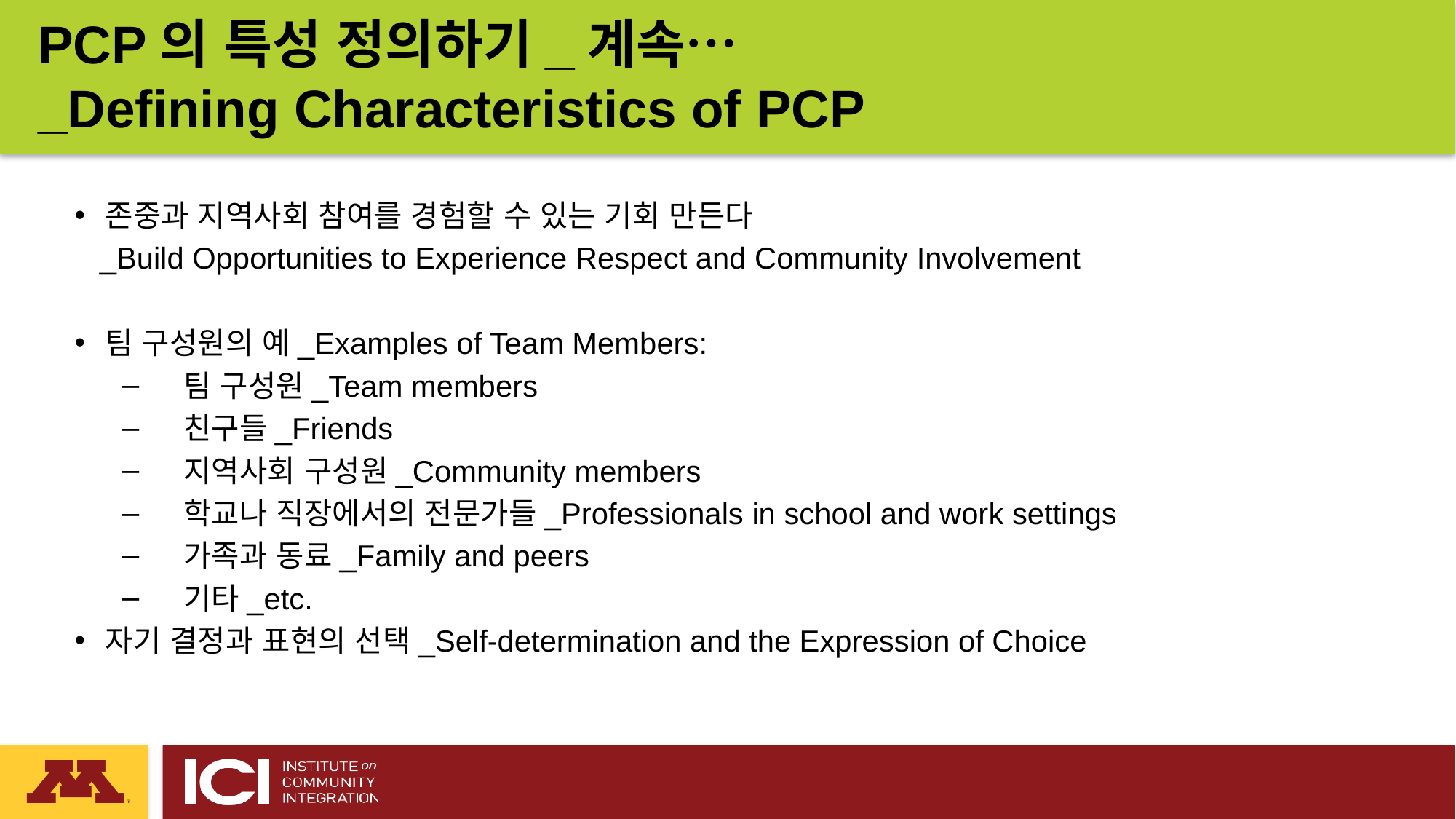

PCP의 특성 정의하기_계속…
_Defining Characteristics of PCP
존중과 지역사회 참여를 경험할 수 있는 기회 만든다
   _Build Opportunities to Experience Respect and Community Involvement

팀 구성원의 예_Examples of Team Members:
팀 구성원_Team members
친구들_Friends
지역사회 구성원_Community members
학교나 직장에서의 전문가들_Professionals in school and work settings
가족과 동료_Family and peers
기타_etc.
자기 결정과 표현의 선택_Self-determination and the Expression of Choice